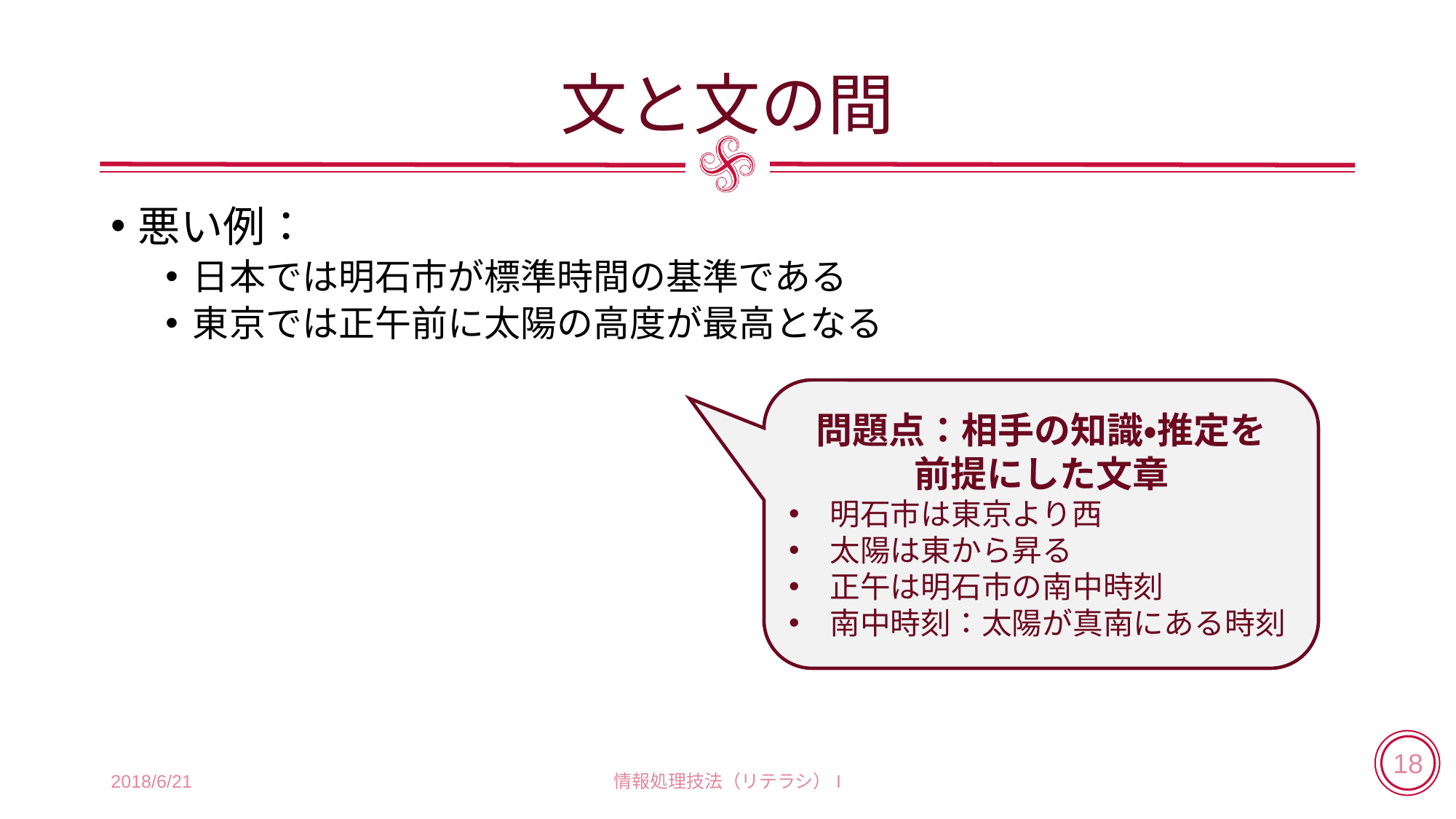

# 文と文の間
悪い例：
日本では明石市が標準時間の基準である
東京では正午前に太陽の高度が最高となる

問題点：相手の知識・推定を
前提にした文章
明石市は東京より西
太陽は東から昇る
正午は明石市の南中時刻
南中時刻：太陽が真南にある時刻
2018/6/21
情報処理技法（リテラシ）I